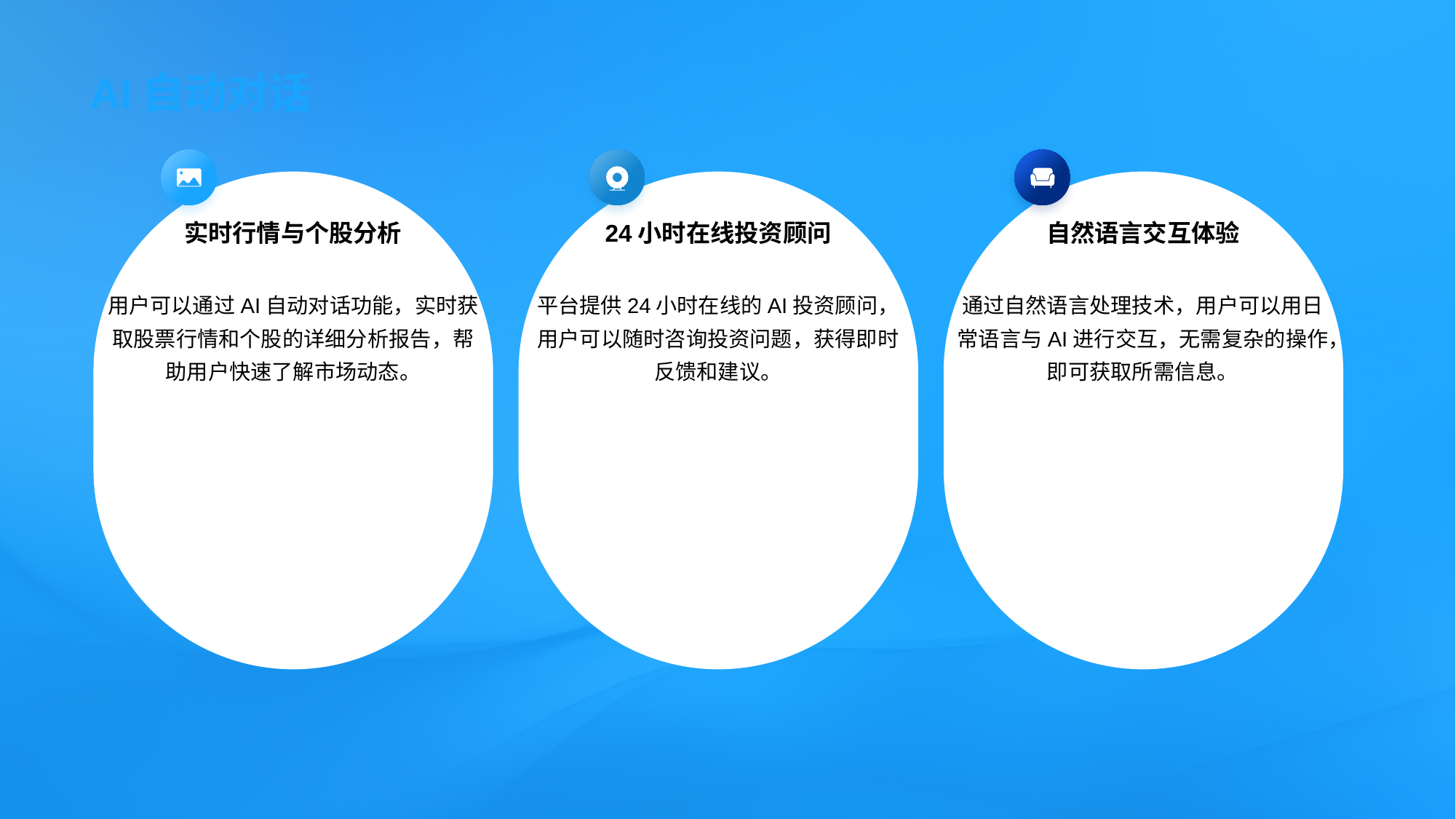

# AI自动对话

实时行情与个股分析
24小时在线投资顾问
自然语言交互体验
用户可以通过AI自动对话功能，实时获取股票行情和个股的详细分析报告，帮助用户快速了解市场动态。
平台提供24小时在线的AI投资顾问，用户可以随时咨询投资问题，获得即时反馈和建议。
通过自然语言处理技术，用户可以用日常语言与AI进行交互，无需复杂的操作，即可获取所需信息。